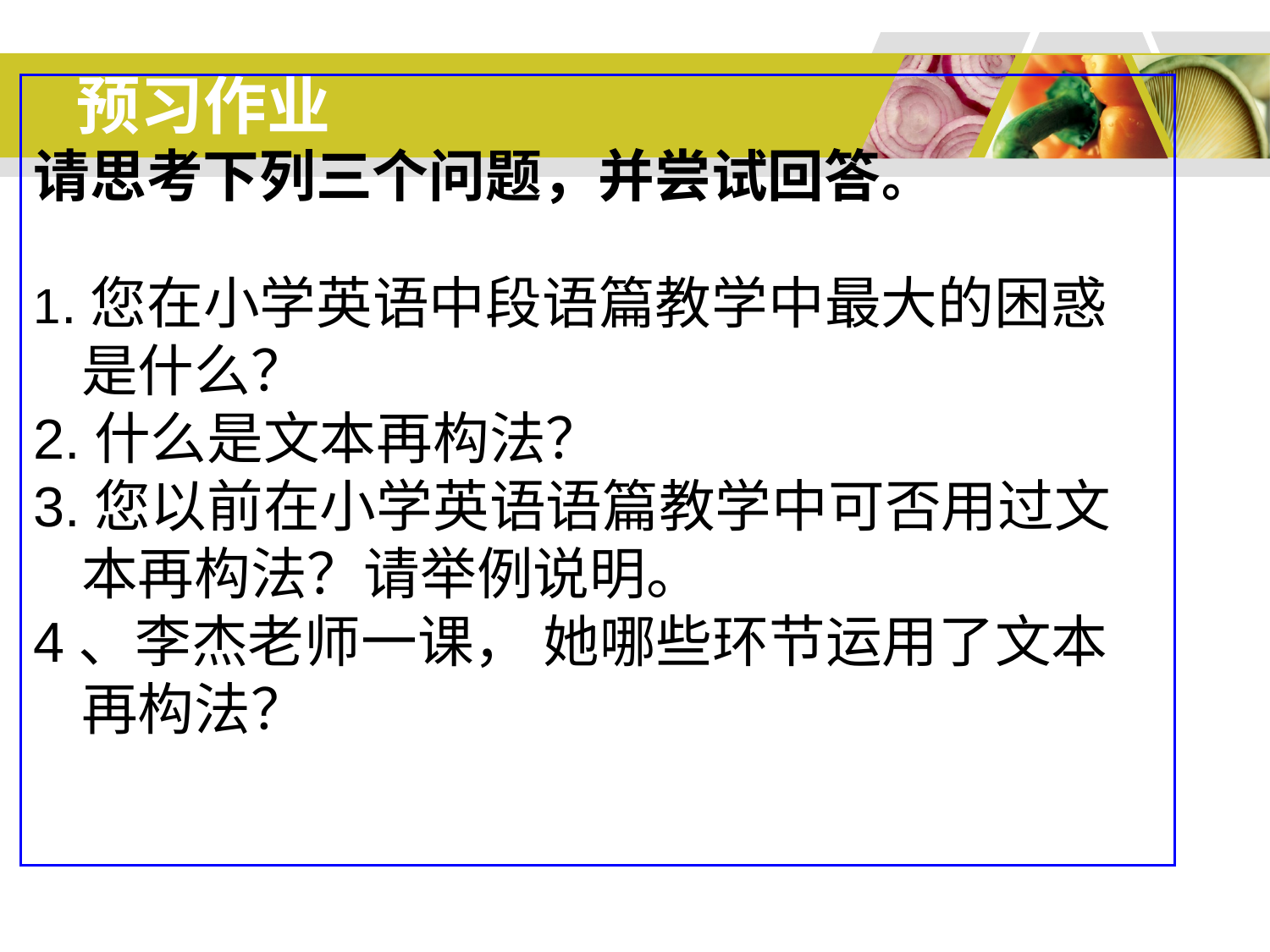

# 预习作业

请思考下列三个问题，并尝试回答。

1.您在小学英语中段语篇教学中最大的困惑是什么？
2.什么是文本再构法？
3.您以前在小学英语语篇教学中可否用过文本再构法？请举例说明。
4、李杰老师一课， 她哪些环节运用了文本再构法？

ThemeGallery is a Design Digital Content & Contents mall developed by Guild Design Inc.